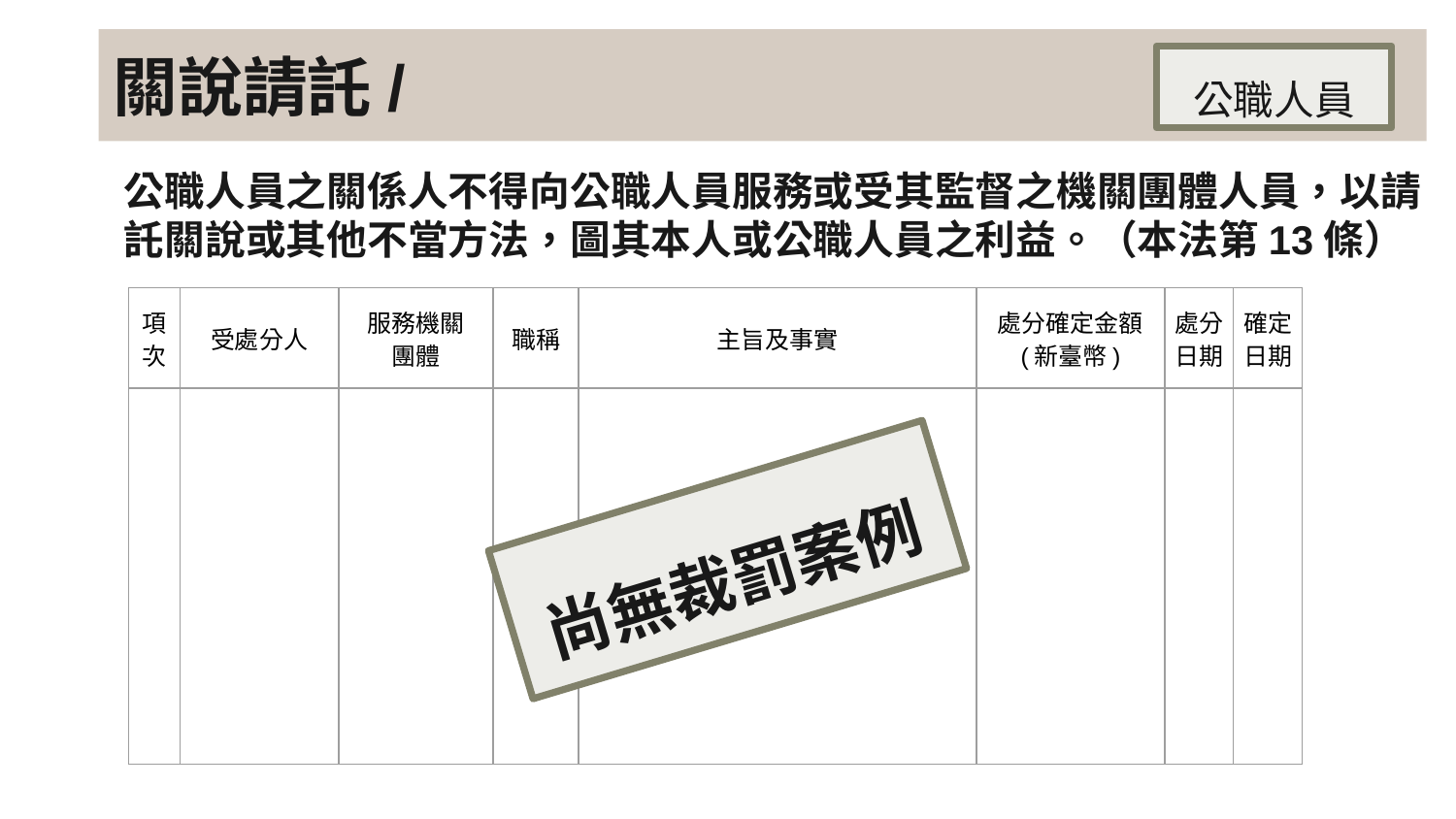

# 關說請託/
公職人員
公職人員之關係人不得向公職人員服務或受其監督之機關團體人員，以請託關說或其他不當方法，圖其本人或公職人員之利益。（本法第13條）
| 項次 | 受處分人 | 服務機關 團體 | 職稱 | 主旨及事實 | 處分確定金額 (新臺幣) | 處分日期 | 確定日期 |
| --- | --- | --- | --- | --- | --- | --- | --- |
|  |  |  |  |  |  |  |  |
尚無裁罰案例